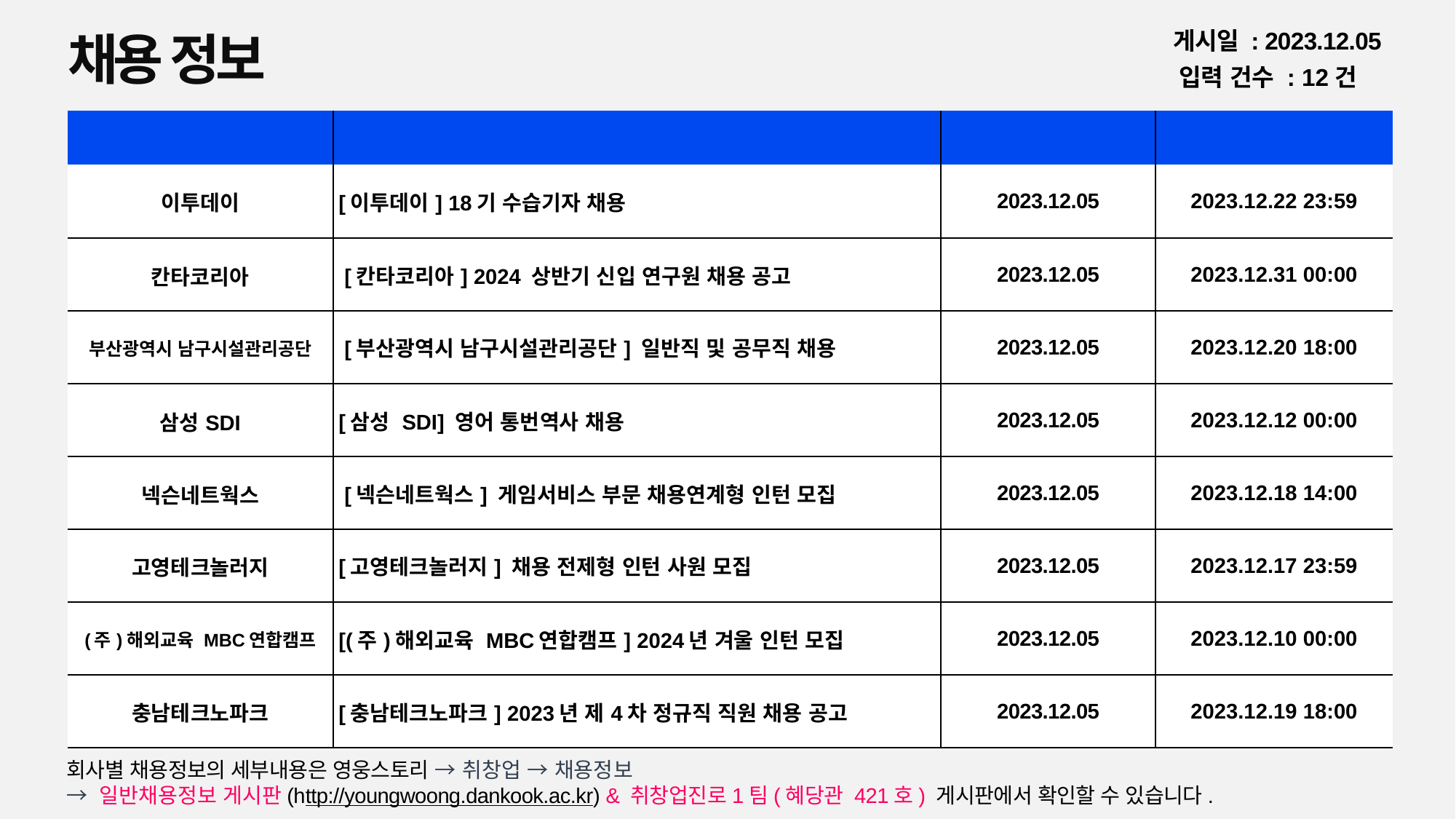

채용 정보
게시일 : 2023.12.05
입력 건수 : 12건
| 회사명 | 공고명 | 등록일 | 마감일 |
| --- | --- | --- | --- |
| 이투데이 | [이투데이] 18기 수습기자 채용 | 2023.12.05 | 2023.12.22 23:59 |
| 칸타코리아 | [칸타코리아] 2024 상반기 신입 연구원 채용 공고 | 2023.12.05 | 2023.12.31 00:00 |
| 부산광역시 남구시설관리공단 | [부산광역시 남구시설관리공단] 일반직 및 공무직 채용 | 2023.12.05 | 2023.12.20 18:00 |
| 삼성SDI | [삼성 SDI] 영어 통번역사 채용 | 2023.12.05 | 2023.12.12 00:00 |
| 넥슨네트웍스 | [넥슨네트웍스] 게임서비스 부문 채용연계형 인턴 모집 | 2023.12.05 | 2023.12.18 14:00 |
| 고영테크놀러지 | [고영테크놀러지] 채용 전제형 인턴 사원 모집 | 2023.12.05 | 2023.12.17 23:59 |
| (주)해외교육 MBC연합캠프 | [(주)해외교육 MBC연합캠프] 2024년 겨울 인턴 모집 | 2023.12.05 | 2023.12.10 00:00 |
| 충남테크노파크 | [충남테크노파크] 2023년 제4차 정규직 직원 채용 공고 | 2023.12.05 | 2023.12.19 18:00 |
회사별 채용정보의 세부내용은 영웅스토리 → 취창업 → 채용정보
→ 일반채용정보 게시판(http://youngwoong.dankook.ac.kr) & 취창업진로1팀(혜당관 421호) 게시판에서 확인할 수 있습니다.